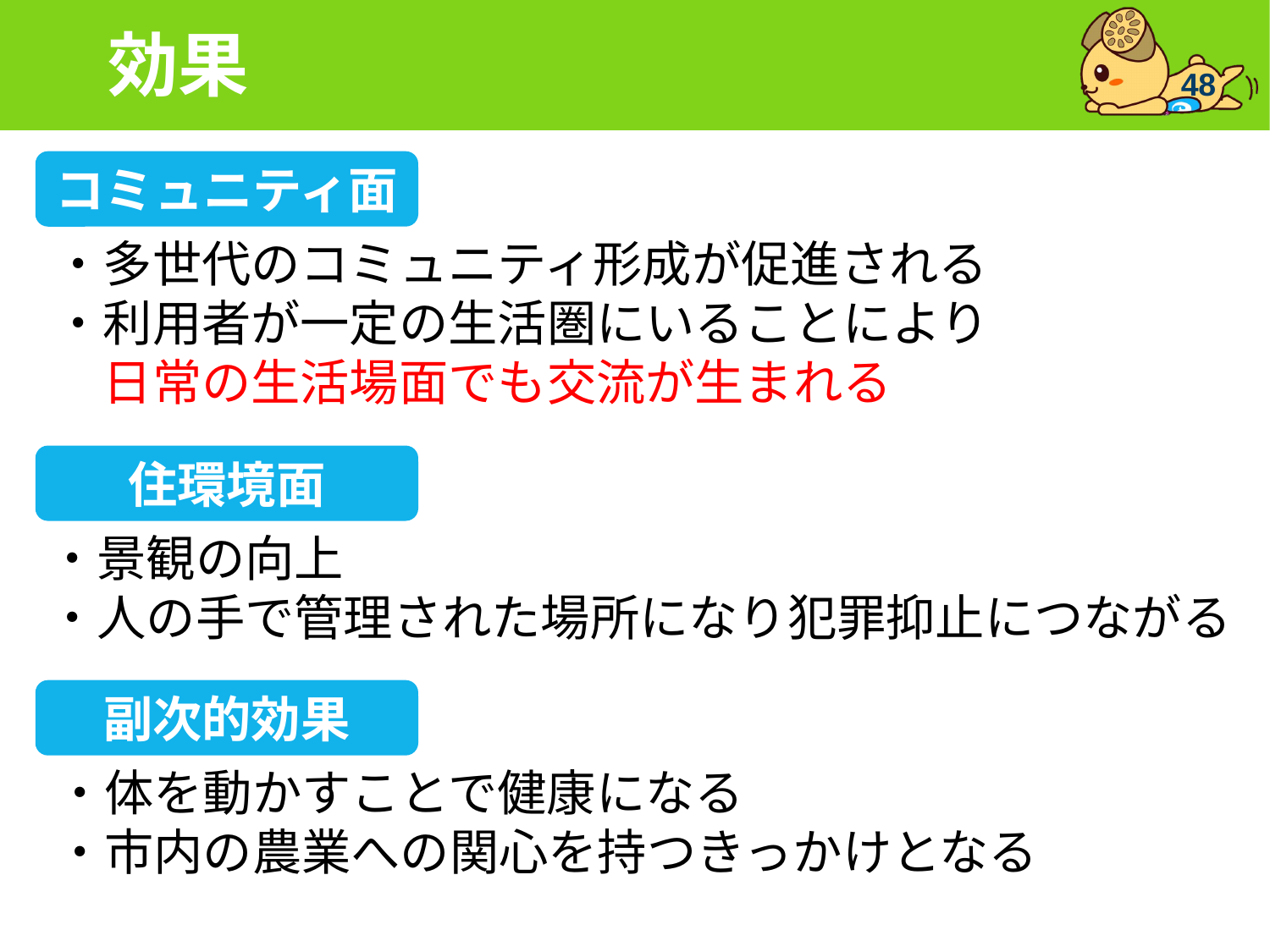

# 効果
48
コミュニティ面
・多世代のコミュニティ形成が促進される
・利用者が一定の生活圏にいることにより
　日常の生活場面でも交流が生まれる
住環境面
・景観の向上
・人の手で管理された場所になり犯罪抑止につながる
副次的効果
・体を動かすことで健康になる
・市内の農業への関心を持つきっかけとなる